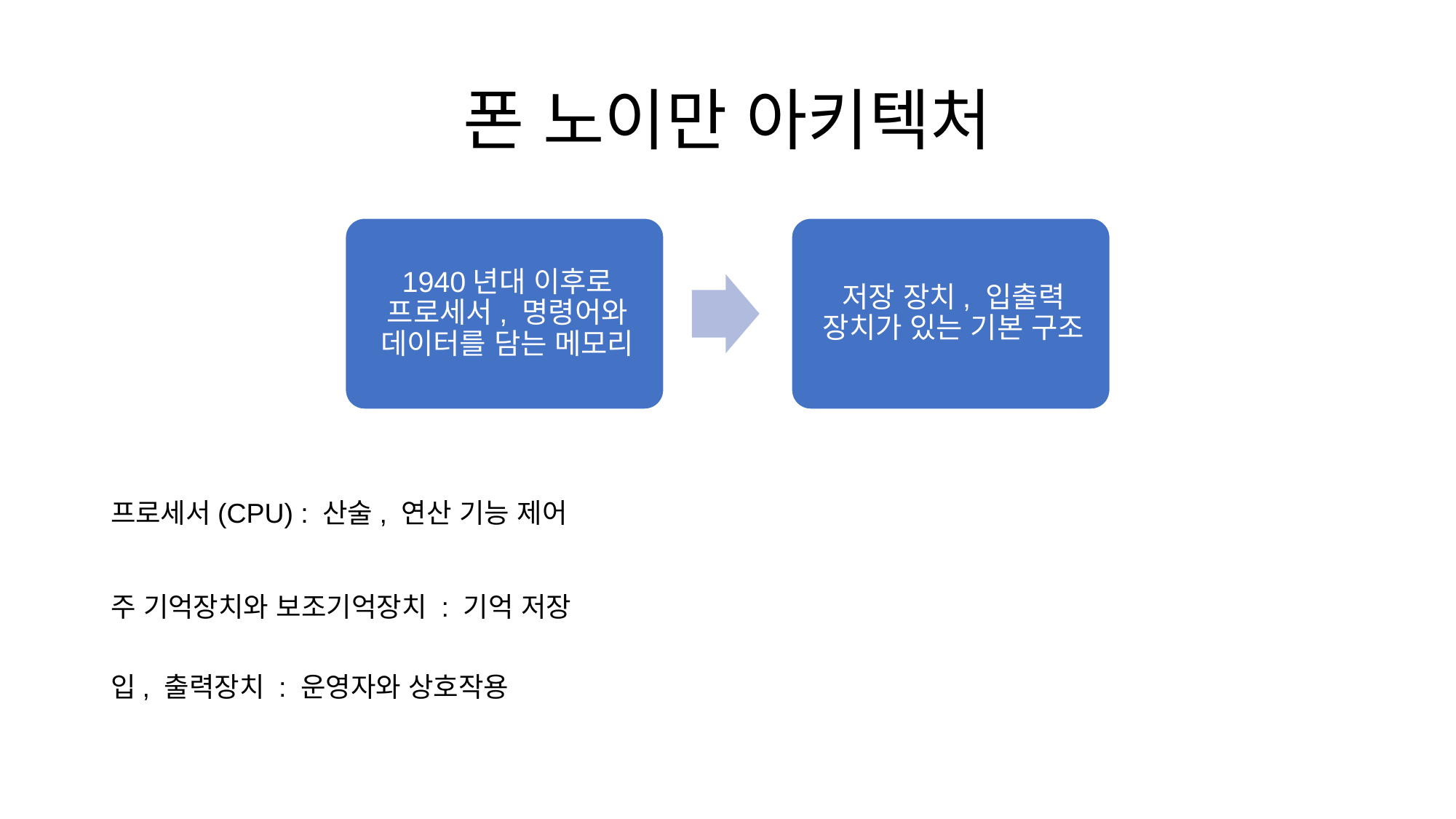

# 폰 노이만 아키텍처
1940년대 이후로 프로세서, 명령어와 데이터를 담는 메모리

저장 장치, 입출력 장치가 있는 기본 구조
프로세서(CPU) : 산술, 연산 기능 제어
주 기억장치와 보조기억장치 : 기억 저장
입, 출력장치 : 운영자와 상호작용